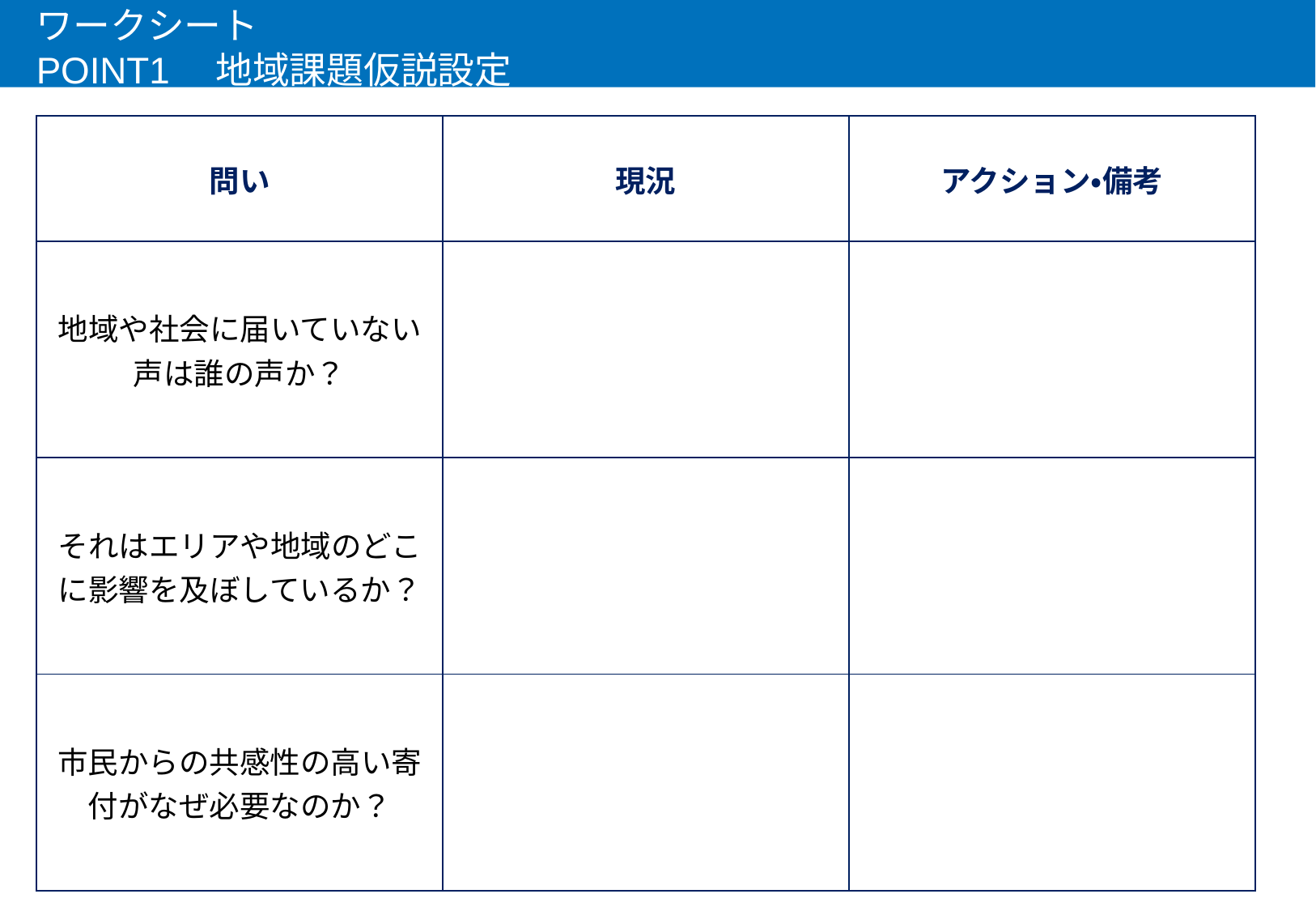

# ワークシート POINT1　地域課題仮説設定
| 問い | 現況 | アクション・備考 |
| --- | --- | --- |
| 地域や社会に届いていない声は誰の声か？ |  |  |
| それはエリアや地域のどこに影響を及ぼしているか？ |  |  |
| 市民からの共感性の高い寄付がなぜ必要なのか？ |  |  |